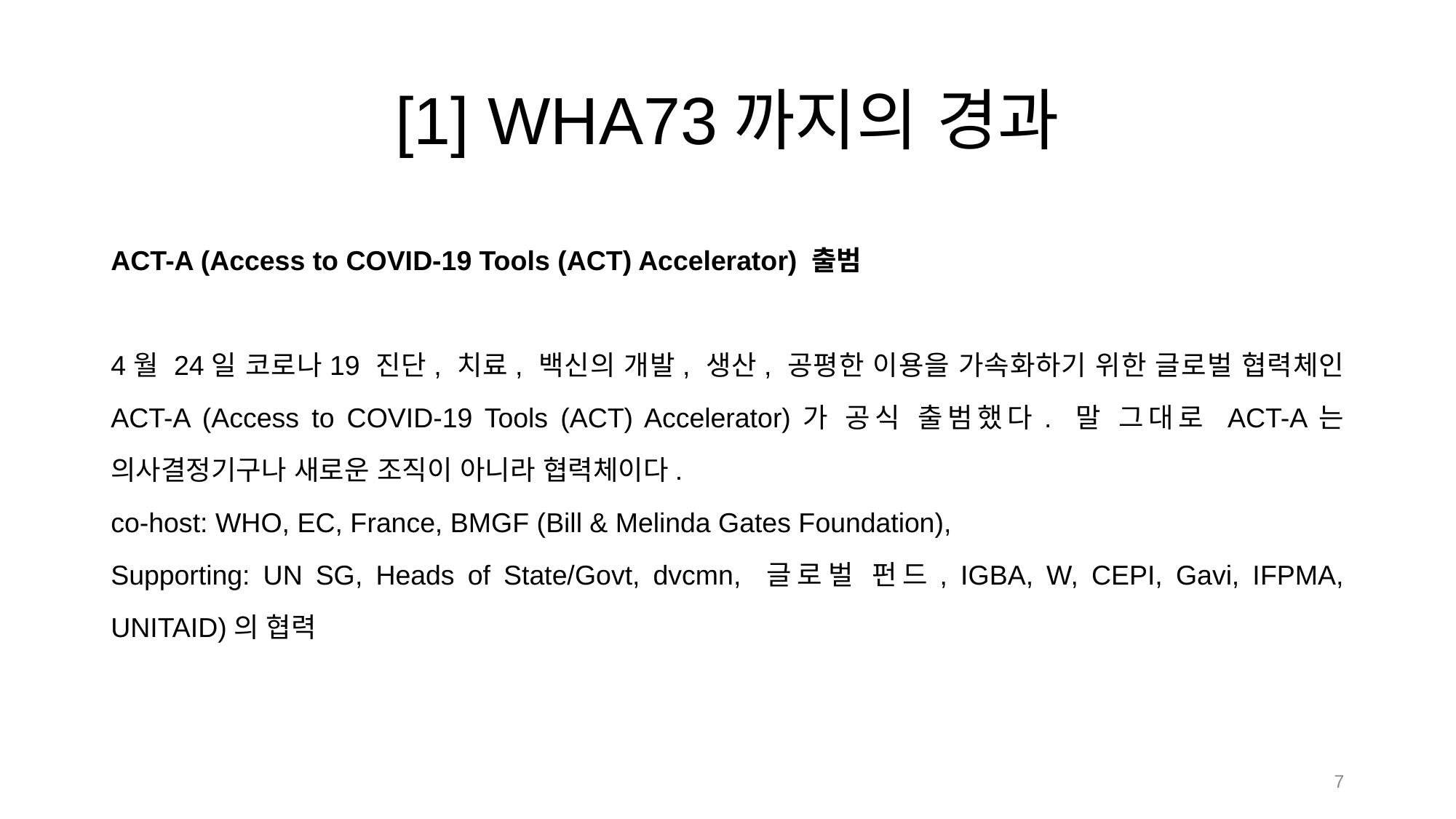

# [1] WHA73까지의 경과
ACT-A (Access to COVID-19 Tools (ACT) Accelerator) 출범

4월 24일 코로나19 진단, 치료, 백신의 개발, 생산, 공평한 이용을 가속화하기 위한 글로벌 협력체인 ACT-A (Access to COVID-19 Tools (ACT) Accelerator)가 공식 출범했다. 말 그대로 ACT-A는 의사결정기구나 새로운 조직이 아니라 협력체이다.
co-host: WHO, EC, France, BMGF (Bill & Melinda Gates Foundation),
Supporting: UN SG, Heads of State/Govt, dvcmn, 글로벌 펀드, IGBA, W, CEPI, Gavi, IFPMA, UNITAID)의 협력
7